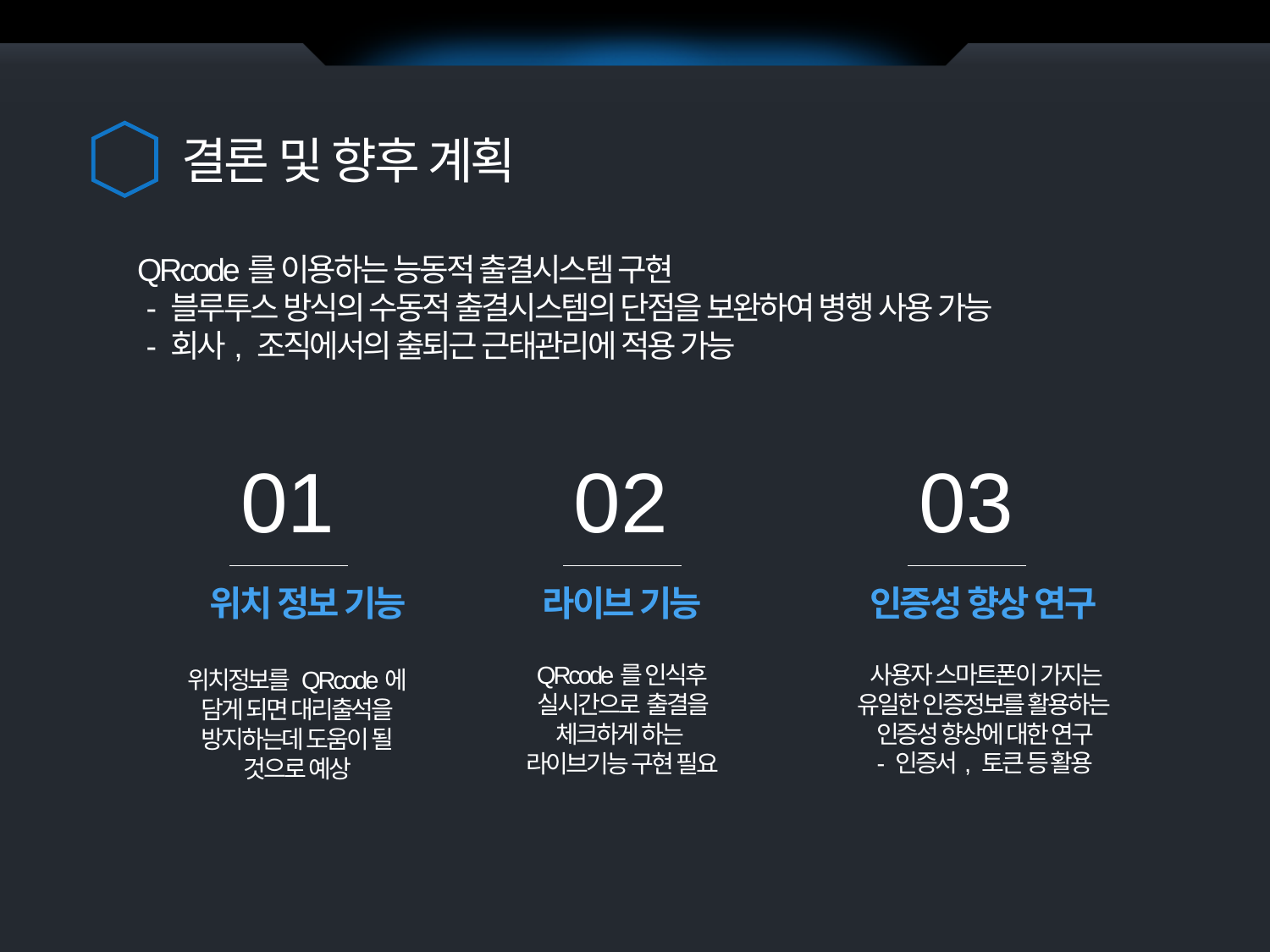

결론 및 향후 계획

QRcode를 이용하는 능동적 출결시스템 구현
 - 블루투스 방식의 수동적 출결시스템의 단점을 보완하여 병행 사용 가능
 - 회사, 조직에서의 출퇴근 근태관리에 적용 가능
01
02
03
위치 정보 기능
인증성 향상 연구
라이브 기능
사용자 스마트폰이 가지는 유일한 인증정보를 활용하는  인증성 향상에 대한 연구
- 인증서, 토큰 등 활용
QRcode를 인식후
실시간으로  출결을 체크하게 하는
라이브기능 구현 필요
위치정보를 QRcode에
담게 되면 대리출석을
방지하는데 도움이 될
것으로 예상